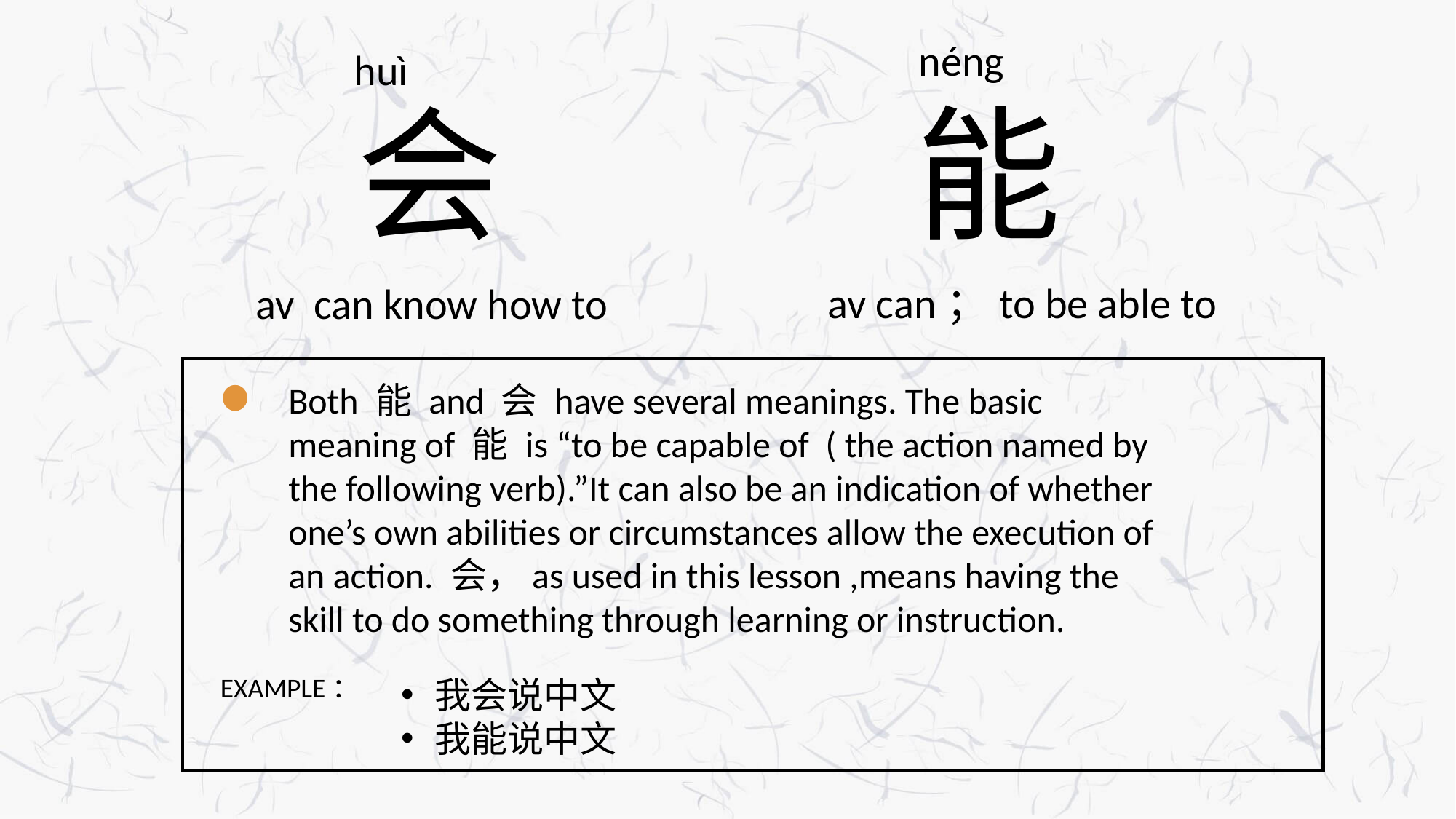

néng
huì
          能
                    av can；to be able to
          会
                   av  can know how to

Both 能 and 会 have several meanings. The basic meaning of 能 is “to be capable of  ( the action named by the following verb).”It can also be an indication of whether one’s own abilities or circumstances allow the execution of an action. 会，as used in this lesson ,means having the skill to do something through learning or instruction.

EXAMPLE：
我会说中文
我能说中文